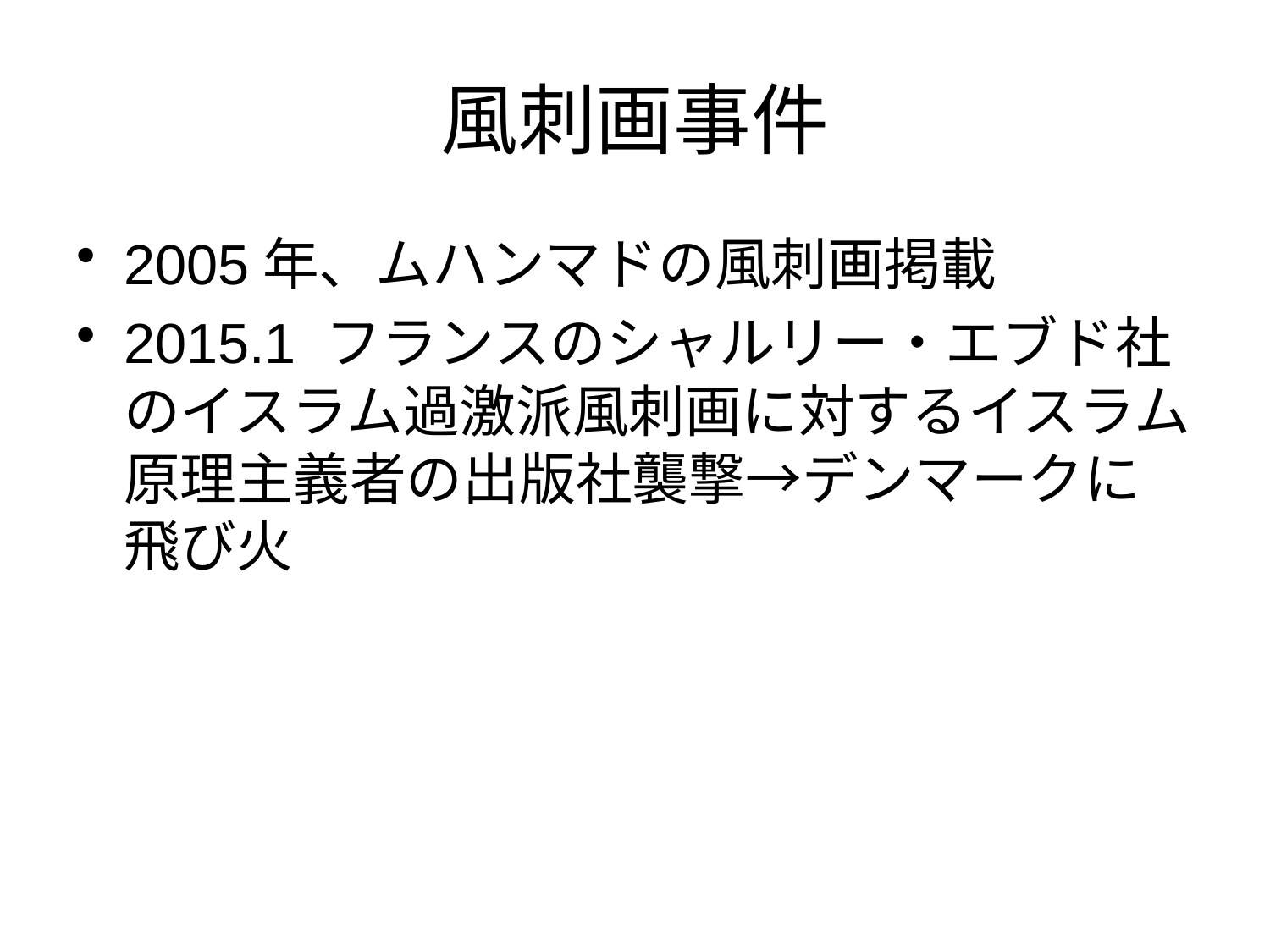

# 風刺画事件
2005年、ムハンマドの風刺画掲載
2015.1 フランスのシャルリー・エブド社のイスラム過激派風刺画に対するイスラム原理主義者の出版社襲撃→デンマークに飛び火